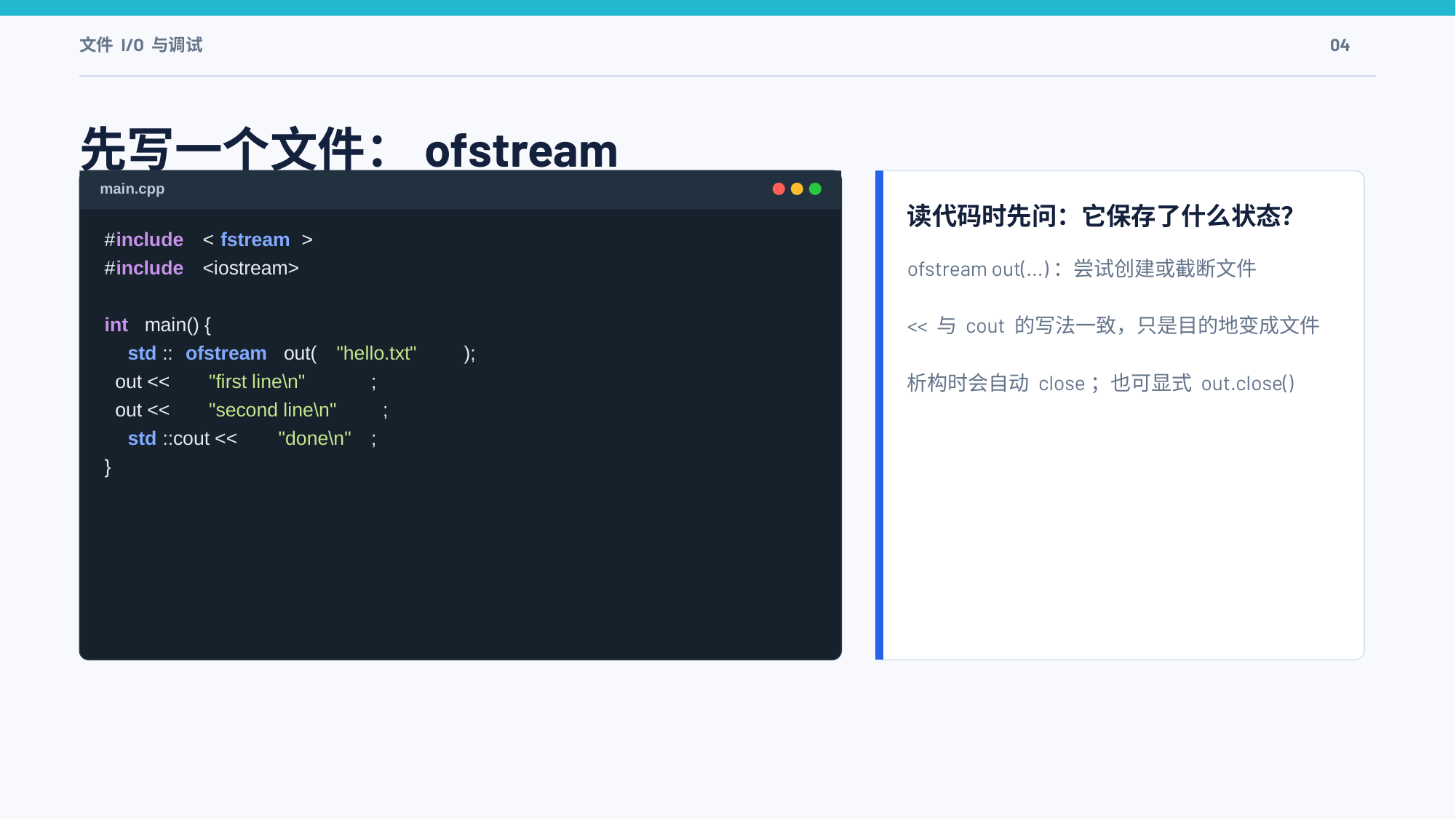

文件 I/O 与调试
04

先写一个文件：ofstream

main.cpp

读代码时先问：它保存了什么状态？
#
include
 <
fstream
>
ofstream out(...)：尝试创建或截断文件

<< 与 cout 的写法一致，只是目的地变成文件

析构时会自动 close；也可显式 out.close()
#
include
 <iostream>

int
 main() {

std
::
ofstream
 out(
"hello.txt"
);
  out <<
"first line\n"
;
  out <<
"second line\n"
;

std
::cout <<
"done\n"
;
}